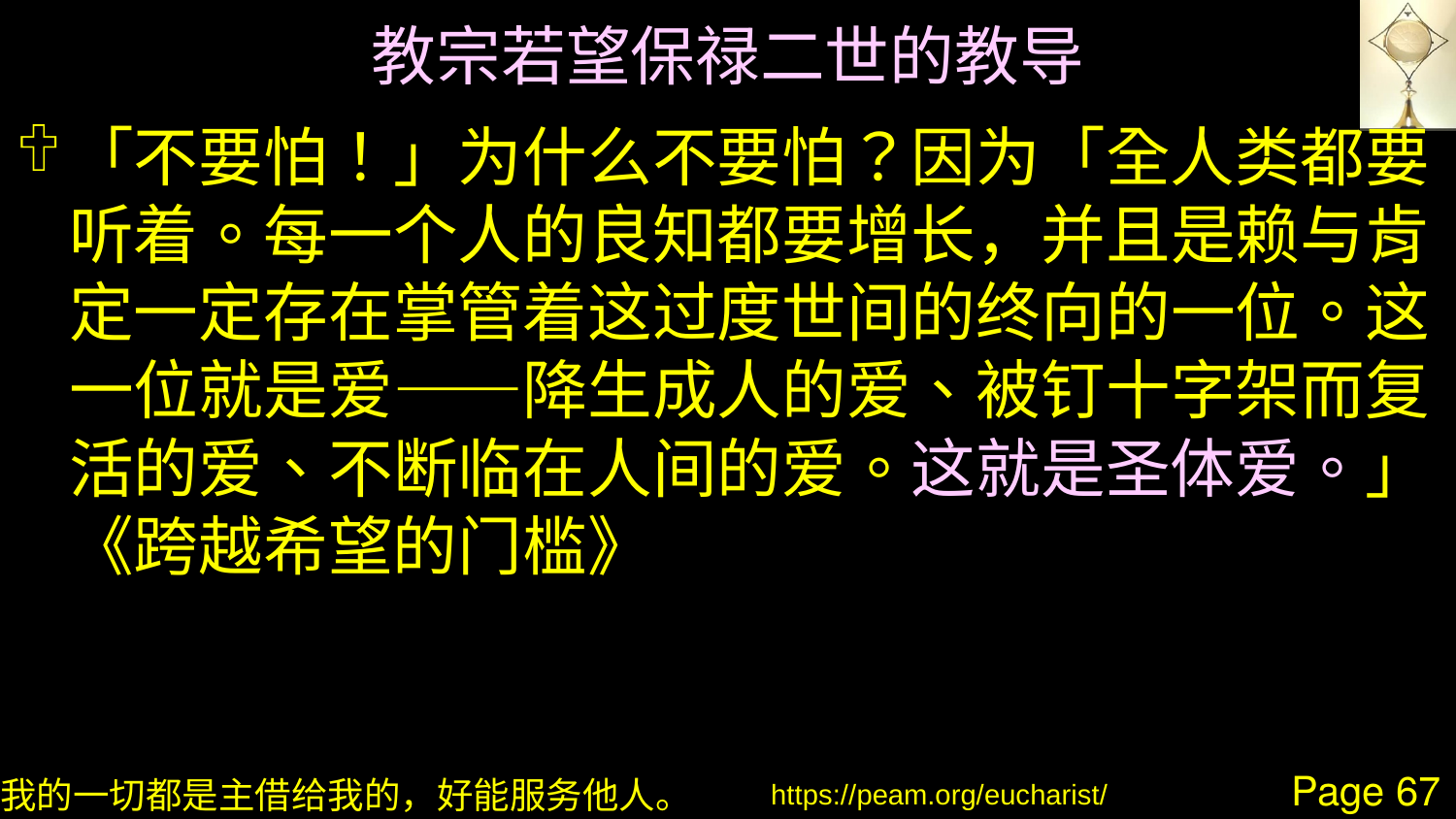

# 教宗若望保禄二世的教导
「不要怕！」为什么不要怕？因为「全人类都要听着。每一个人的良知都要增长，并且是赖与肯定一定存在掌管着这过度世间的终向的一位。这一位就是爱——降生成人的爱、被钉十字架而复活的爱、不断临在人间的爱。这就是圣体爱。」《跨越希望的门槛》